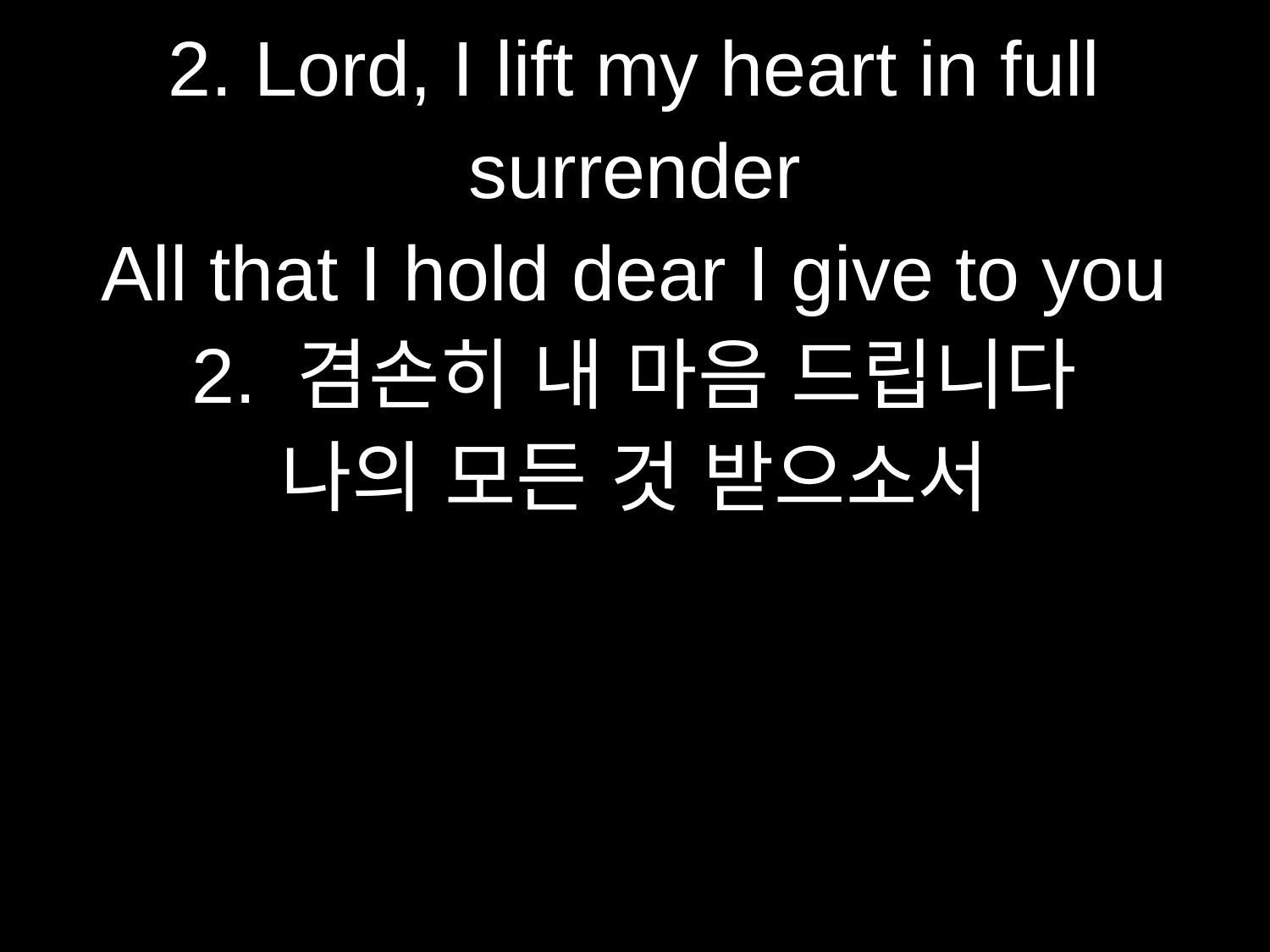

2. Lord, I lift my heart in full surrender
All that I hold dear I give to you
2. 겸손히 내 마음 드립니다
나의 모든 것 받으소서